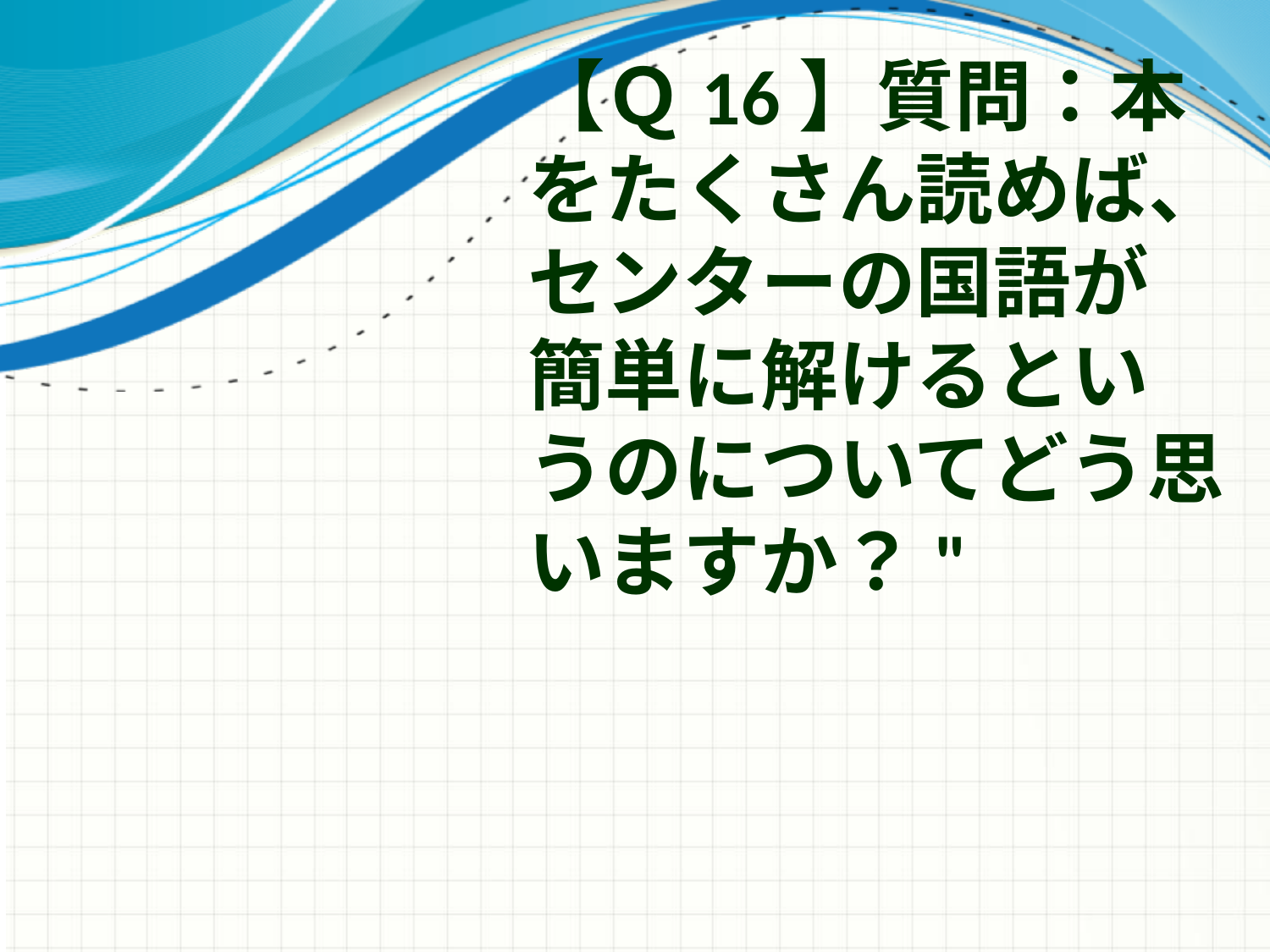

# 【Ｑ16】質問：本をたくさん読めば、センターの国語が簡単に解けるというのについてどう思いますか？"